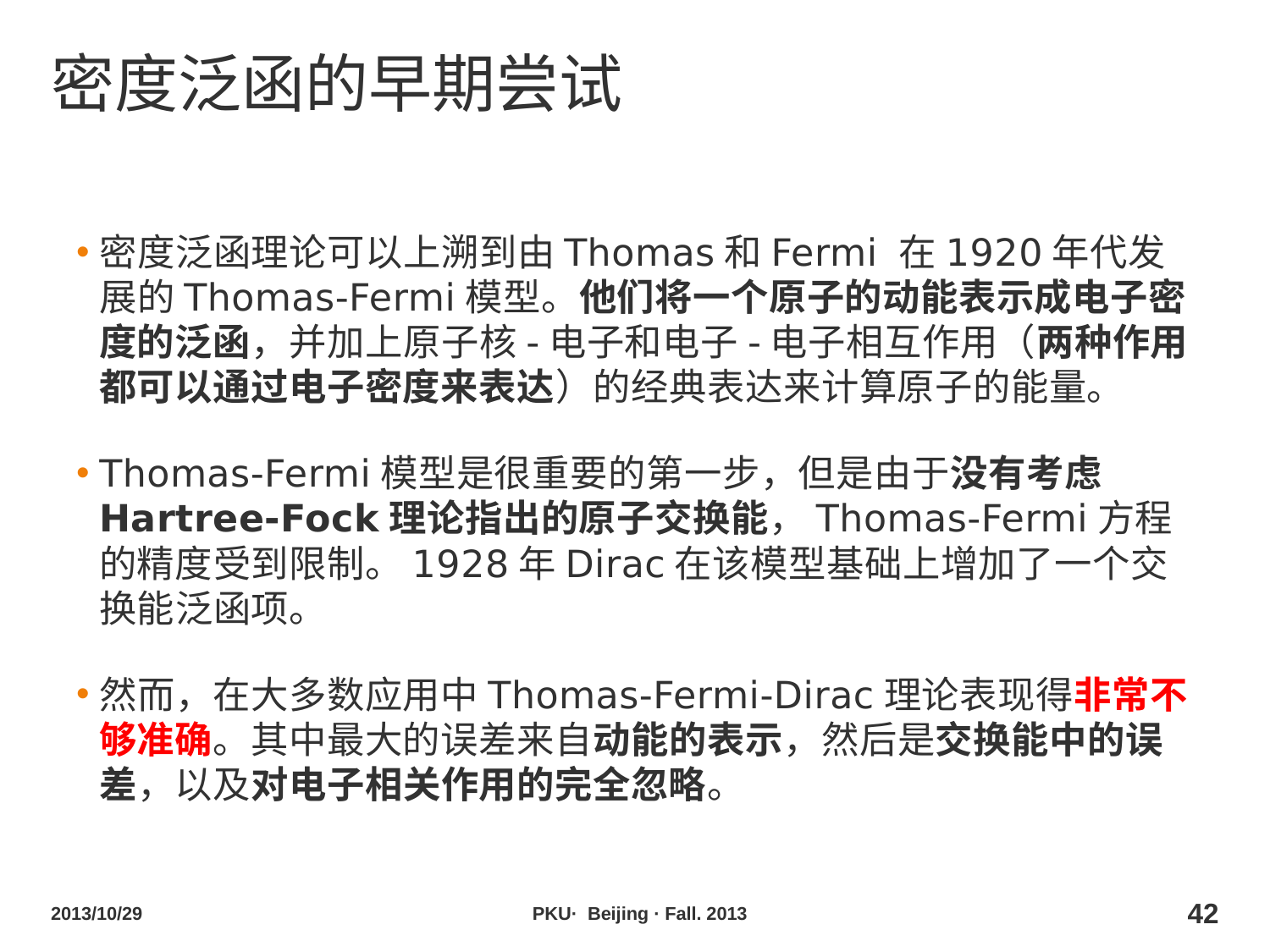

# 密度泛函的早期尝试
密度泛函理论可以上溯到由Thomas和Fermi 在1920年代发展的Thomas-Fermi模型。他们将一个原子的动能表示成电子密度的泛函，并加上原子核-电子和电子-电子相互作用（两种作用都可以通过电子密度来表达）的经典表达来计算原子的能量。
Thomas-Fermi模型是很重要的第一步，但是由于没有考虑Hartree-Fock理论指出的原子交换能，Thomas-Fermi方程的精度受到限制。1928年Dirac在该模型基础上增加了一个交换能泛函项。
然而，在大多数应用中Thomas-Fermi-Dirac理论表现得非常不够准确。其中最大的误差来自动能的表示，然后是交换能中的误差，以及对电子相关作用的完全忽略。
2013/10/29
PKU·  Beijing · Fall. 2013
42